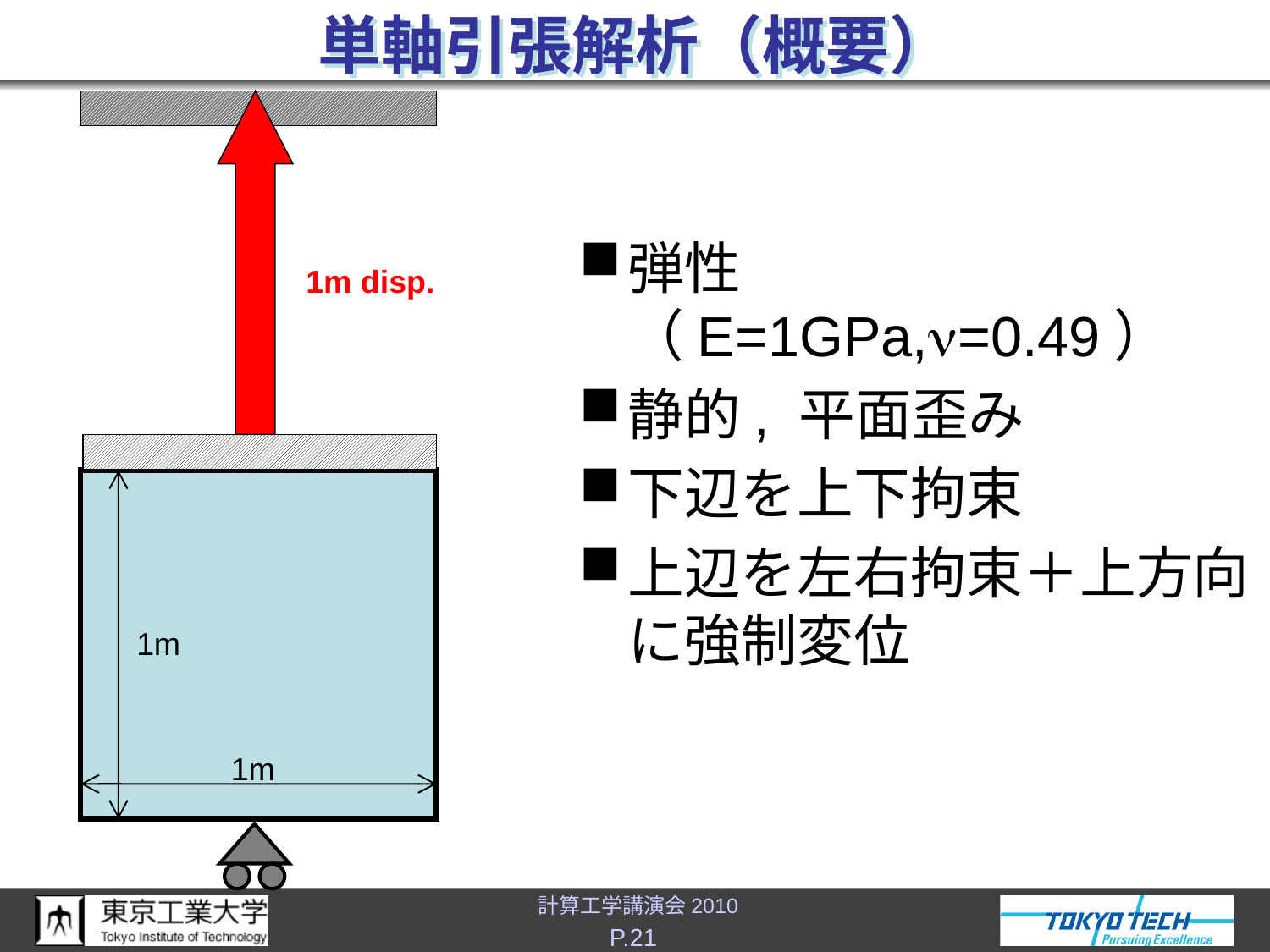

# 単軸引張解析（概要）

弾性（E=1GPa,ν=0.49）
静的, 平面歪み
下辺を上下拘束
上辺を左右拘束＋上方向に強制変位
1m disp.

1m
1m